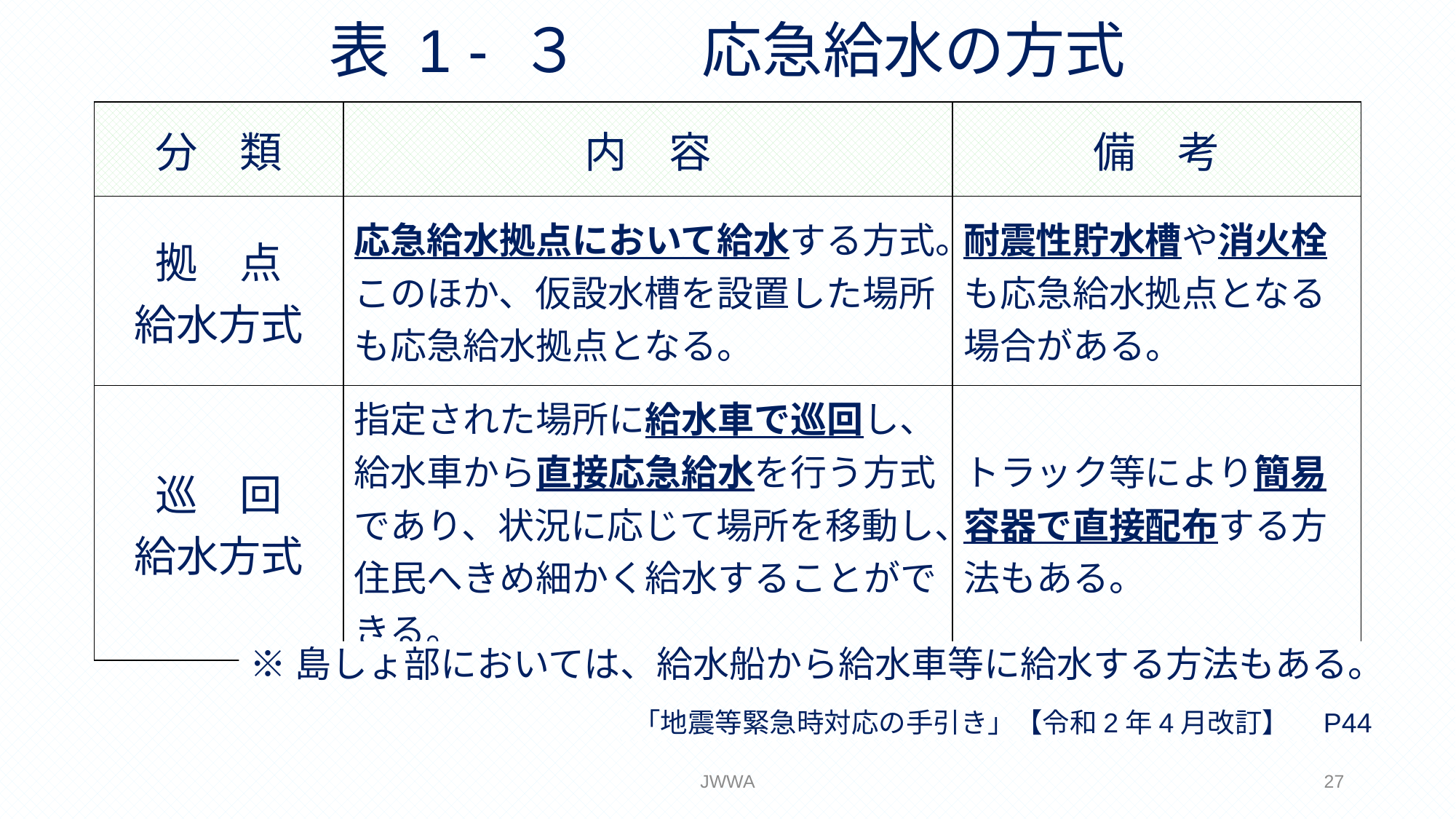

表 1 - ３　　応急給水の方式
| 分　類 | 内　容 | 備　考 |
| --- | --- | --- |
| 拠　点 給水方式 | 応急給水拠点において給水する方式。このほか、仮設水槽を設置した場所も応急給水拠点となる。 | 耐震性貯水槽や消火栓も応急給水拠点となる場合がある。 |
| 巡　回 給水方式 | 指定された場所に給水車で巡回し、給水車から直接応急給水を行う方式であり、状況に応じて場所を移動し、住民へきめ細かく給水することができる。 | トラック等により簡易容器で直接配布する方法もある。 |
※島しょ部においては、給水船から給水車等に給水する方法もある。
「地震等緊急時対応の手引き」【令和2年4月改訂】　P44
JWWA
27